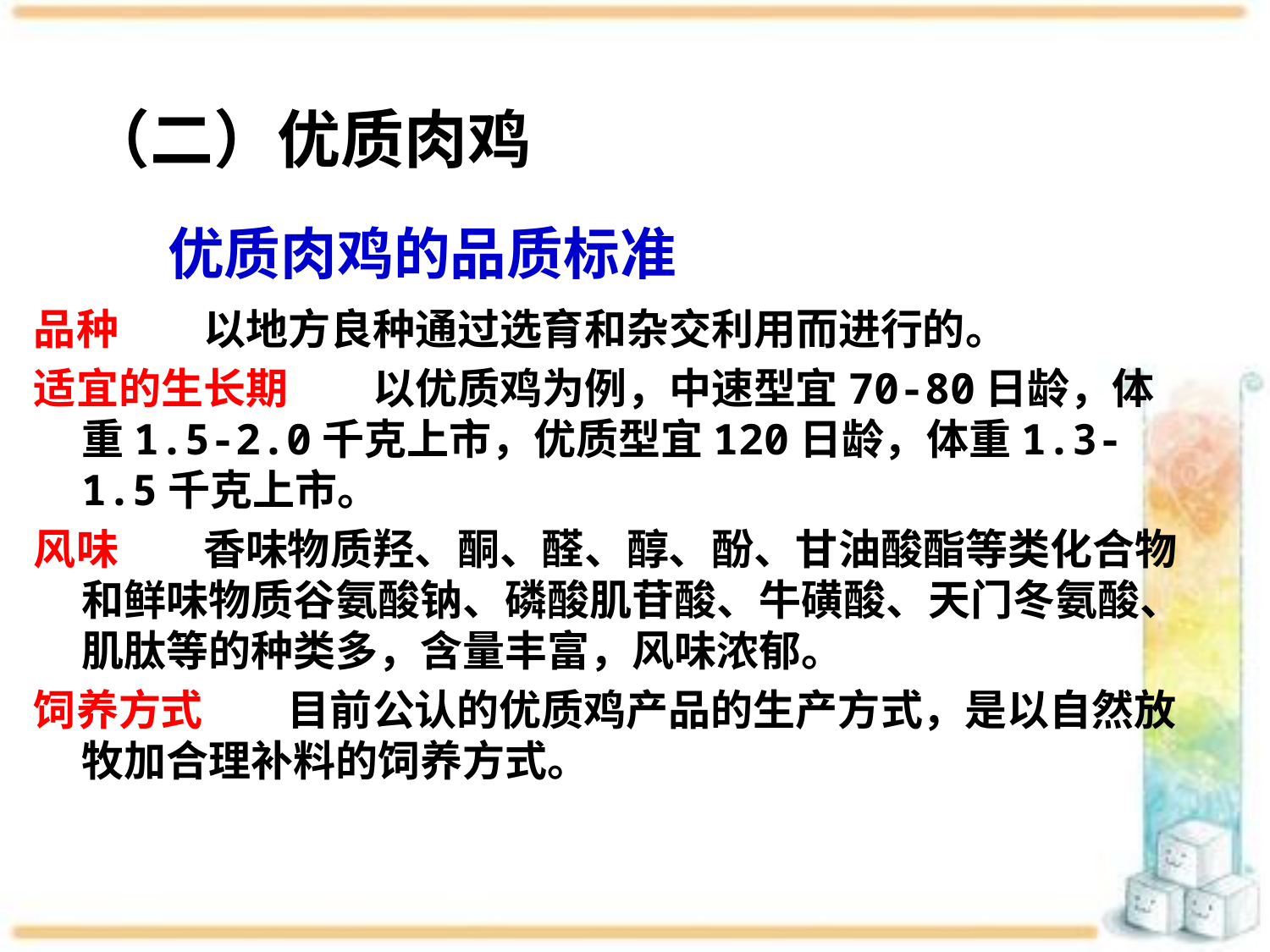

（二）优质肉鸡
# 优质肉鸡的品质标准
品种　　以地方良种通过选育和杂交利用而进行的。
适宜的生长期　　以优质鸡为例，中速型宜70-80日龄，体重1.5-2.0千克上市，优质型宜120日龄，体重1.3-1.5千克上市。
风味　　香味物质羟、酮、醛、醇、酚、甘油酸酯等类化合物和鲜味物质谷氨酸钠、磷酸肌苷酸、牛磺酸、天门冬氨酸、肌肽等的种类多，含量丰富，风味浓郁。
饲养方式　　目前公认的优质鸡产品的生产方式，是以自然放牧加合理补料的饲养方式。
17